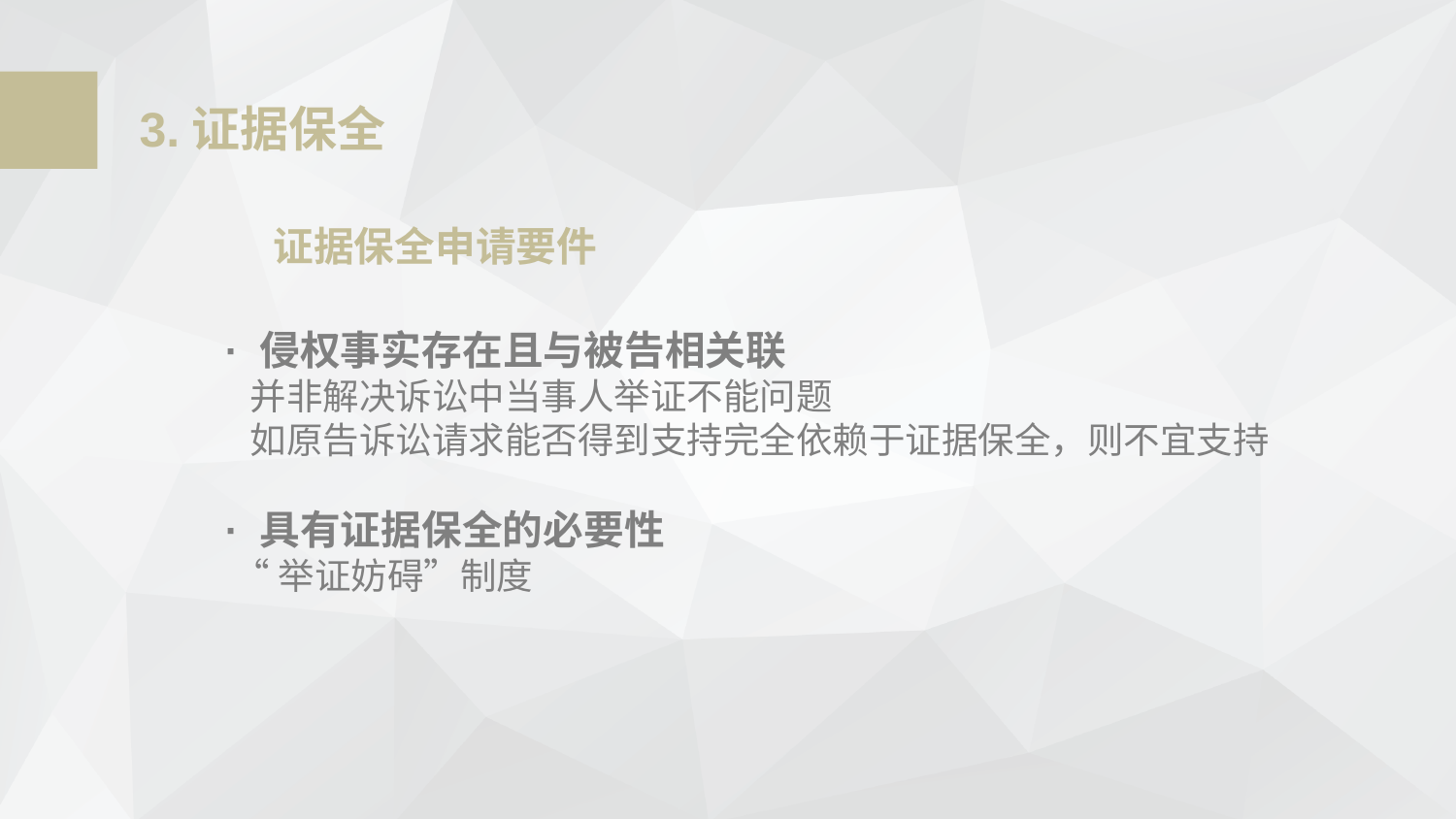

3.证据保全
证据保全申请要件
· 侵权事实存在且与被告相关联
  并非解决诉讼中当事人举证不能问题
  如原告诉讼请求能否得到支持完全依赖于证据保全，则不宜支持

· 具有证据保全的必要性
 “举证妨碍”制度